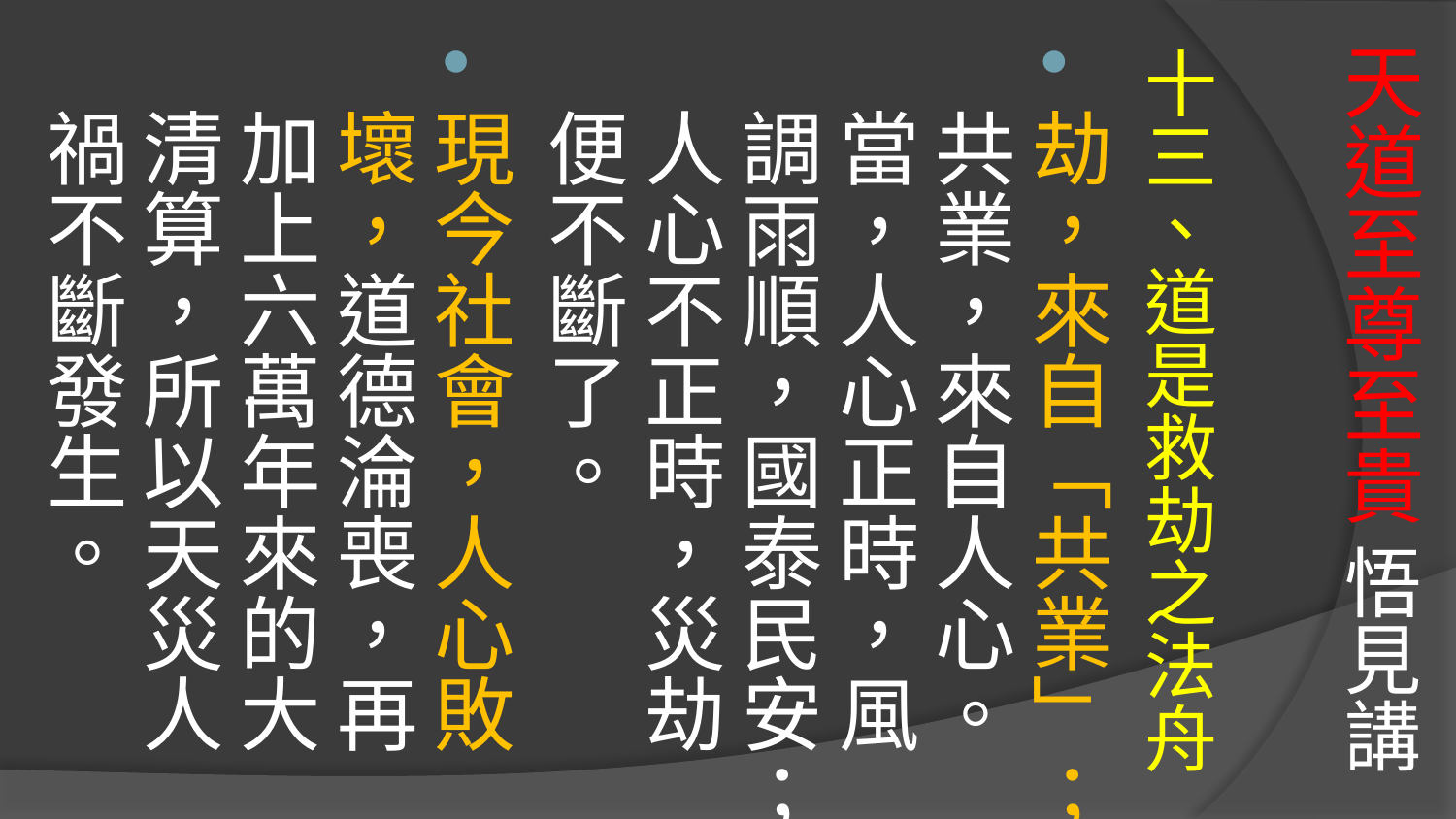

# 天道至尊至貴 悟見講
十三、道是救劫之法舟
劫，來自「共業」；共業，來自人心。當，人心正時，風調雨順，國泰民安；人心不正時，災劫便不斷了。
現今社會，人心敗壞，道德淪喪，再加上六萬年來的大清算，所以天災人禍不斷發生。